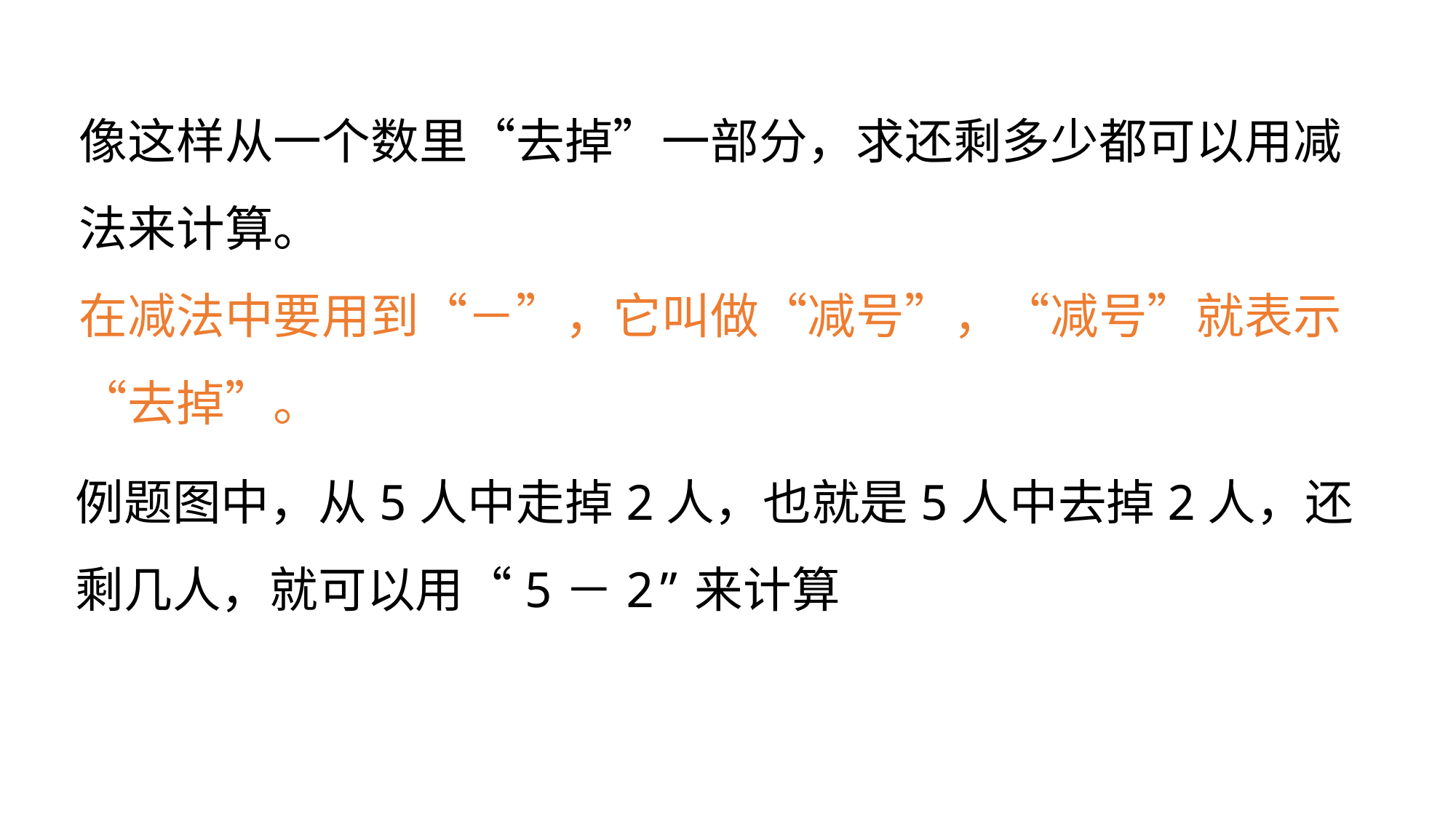

像这样从一个数里“去掉”一部分，求还剩多少都可以用减法来计算。
在减法中要用到“－”，它叫做“减号”，“减号”就表示“去掉”。
例题图中，从5人中走掉2人，也就是5人中去掉2人，还剩几人，就可以用“5－2”来计算